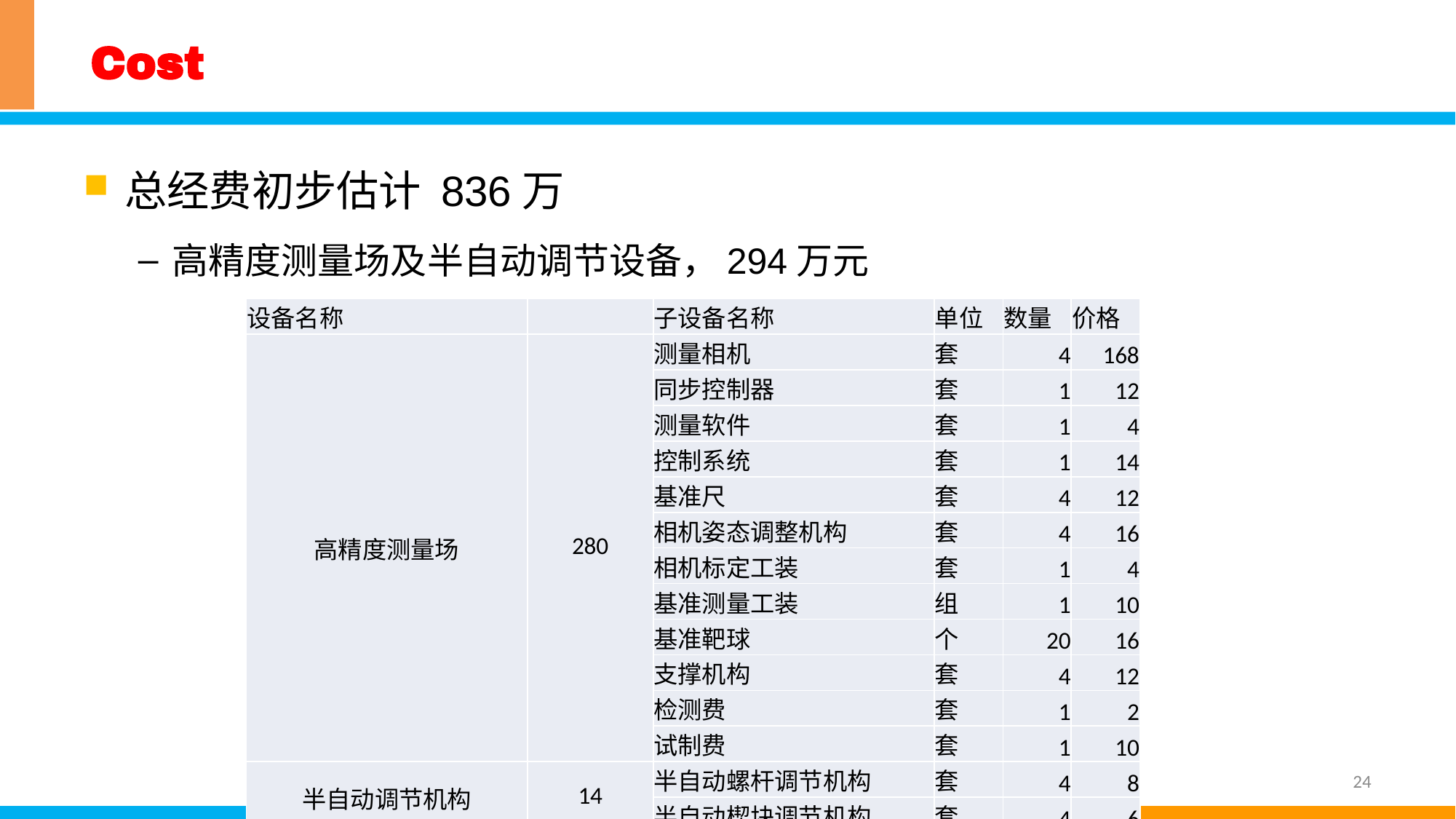

# Cost
总经费初步估计 836万
高精度测量场及半自动调节设备，294万元
| 设备名称 |  | 子设备名称 | 单位 | 数量 | 价格 |
| --- | --- | --- | --- | --- | --- |
| 高精度测量场 | 280 | 测量相机 | 套 | 4 | 168 |
|  |  | 同步控制器 | 套 | 1 | 12 |
|  |  | 测量软件 | 套 | 1 | 4 |
|  |  | 控制系统 | 套 | 1 | 14 |
|  |  | 基准尺 | 套 | 4 | 12 |
|  |  | 相机姿态调整机构 | 套 | 4 | 16 |
|  |  | 相机标定工装 | 套 | 1 | 4 |
|  |  | 基准测量工装 | 组 | 1 | 10 |
|  |  | 基准靶球 | 个 | 20 | 16 |
|  |  | 支撑机构 | 套 | 4 | 12 |
|  |  | 检测费 | 套 | 1 | 2 |
|  |  | 试制费 | 套 | 1 | 10 |
| 半自动调节机构 | 14 | 半自动螺杆调节机构 | 套 | 4 | 8 |
|  |  | 半自动楔块调节机构 | 套 | 4 | 6 |
24